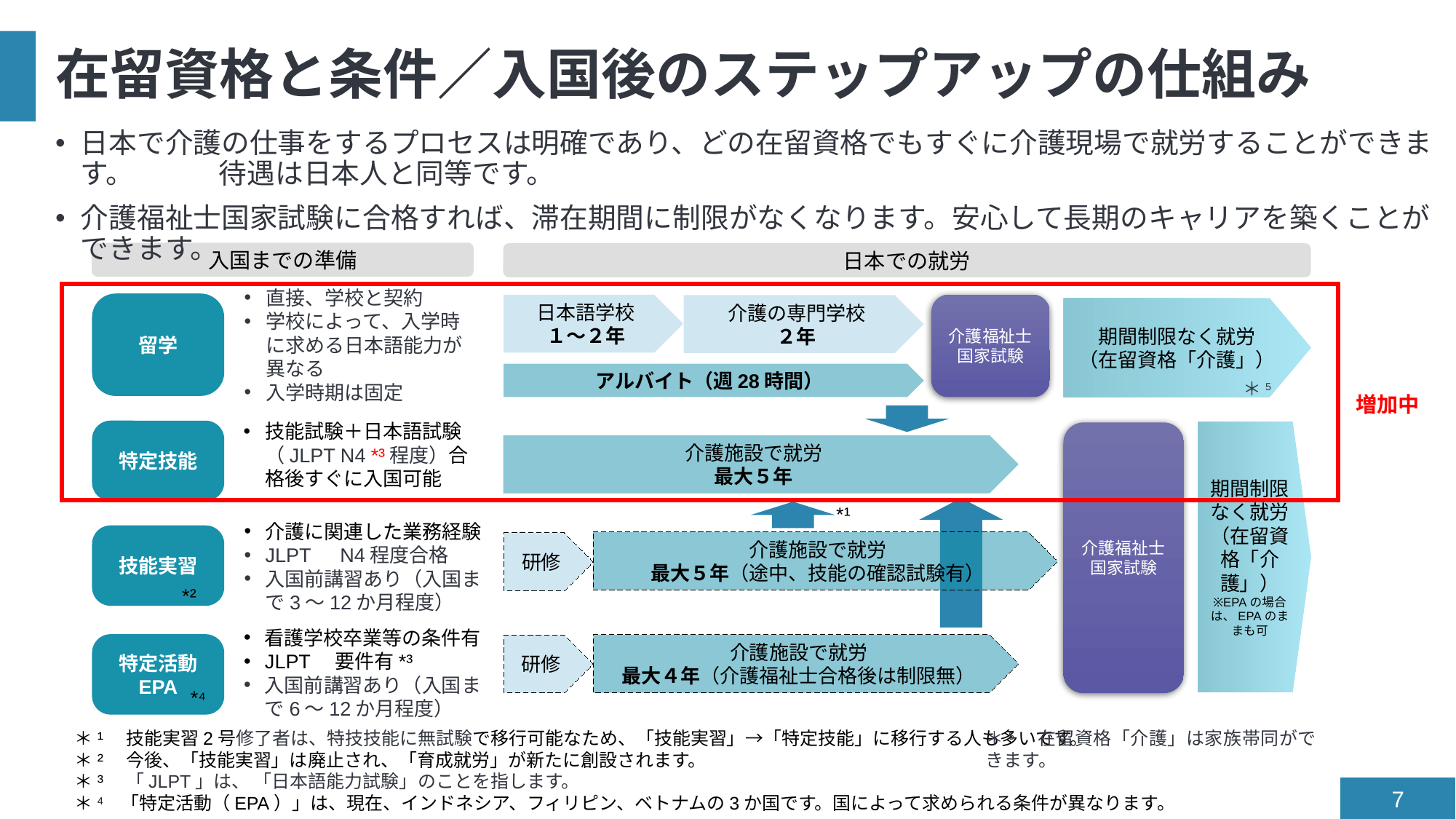

# 在留資格と条件／入国後のステップアップの仕組み
日本で介護の仕事をするプロセスは明確であり、どの在留資格でもすぐに介護現場で就労することができます。　　　待遇は日本人と同等です。
介護福祉士国家試験に合格すれば、滞在期間に制限がなくなります。安心して長期のキャリアを築くことができます。
入国までの準備
日本での就労

直接、学校と契約
学校によって、入学時に求める日本語能力が異なる
入学時期は固定
留学
介護福祉士
国家試験
日本語学校
１～２年
介護の専門学校
２年
期間制限なく就労
（在留資格「介護」）
アルバイト（週28時間）
＊5
増加中

技能試験＋日本語試験（JLPT N4 *³程度）合格後すぐに入国可能
特定技能
期間制限なく就労
（在留資格「介護」）
※EPAの場合は、EPAのままも可
介護福祉士
国家試験
介護施設で就労
最大５年
*¹

介護に関連した業務経験
JLPT　N4程度合格
入国前講習あり（入国まで3～12か月程度）
技能実習
介護施設で就労
最大５年（途中、技能の確認試験有）
研修
*²
看護学校卒業等の条件有
JLPT　要件有*³
入国前講習あり（入国まで6～12か月程度）
特定活動
EPA
介護施設で就労
最大４年（介護福祉士合格後は制限無）
研修
*⁴
＊¹　技能実習2号修了者は、特技技能に無試験で移行可能なため、「技能実習」→「特定技能」に移行する人も多いです。
＊²　今後、「技能実習」は廃止され、「育成就労」が新たに創設されます。
＊³　「JLPT」は、 「日本語能力試験」のことを指します。
＊4 　「特定活動（EPA）」は、現在、インドネシア、フィリピン、ベトナムの3か国です。国によって求められる条件が異なります。
＊5　在留資格「介護」は家族帯同ができます。
7